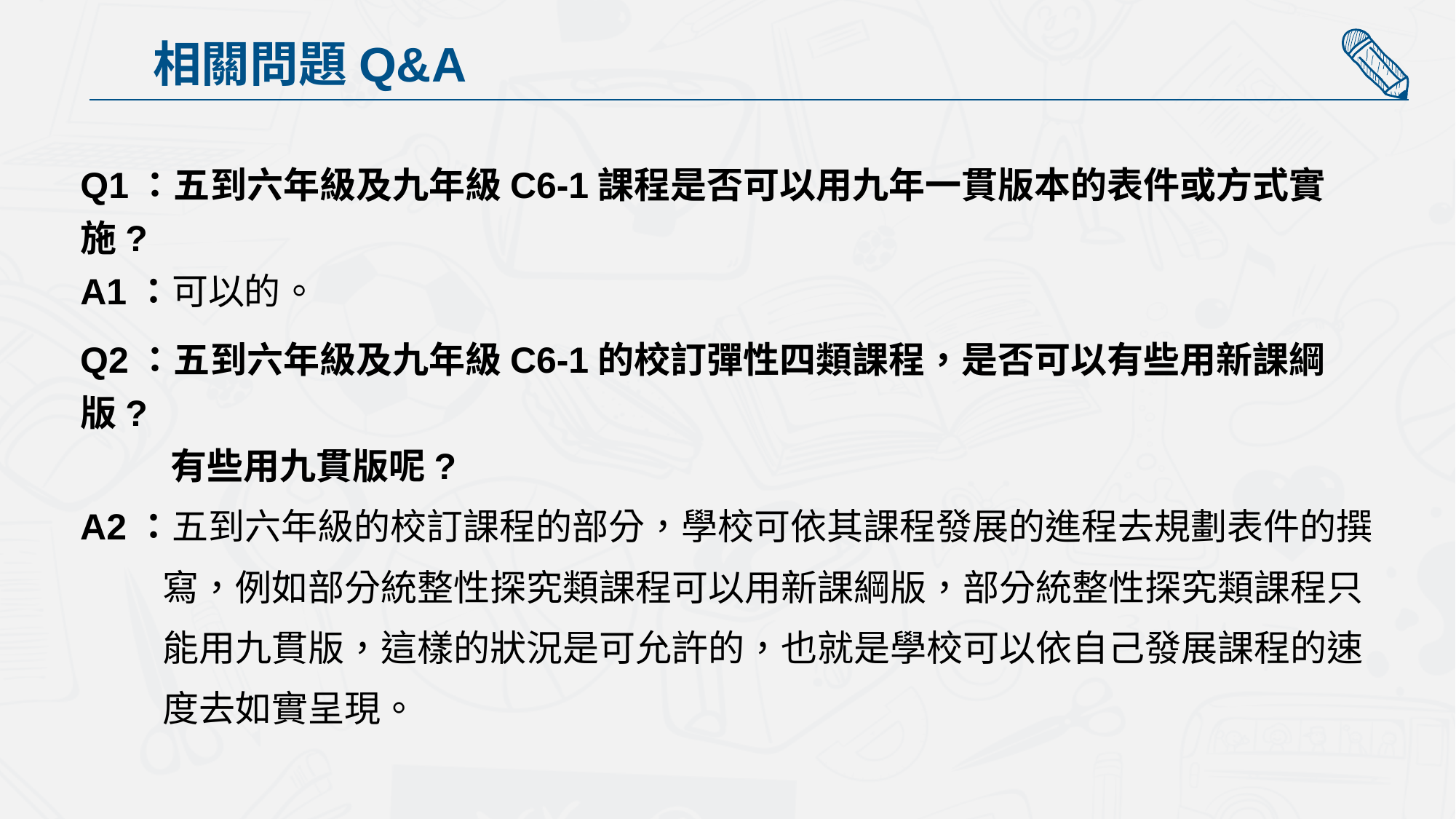

相關問題Q&A
Q1：五到六年級及九年級C6-1課程是否可以用九年一貫版本的表件或方式實施?
A1：可以的。
Q2：五到六年級及九年級C6-1的校訂彈性四類課程，是否可以有些用新課綱版?
          有些用九貫版呢?
A2：五到六年級的校訂課程的部分，學校可依其課程發展的進程去規劃表件的撰
         寫，例如部分統整性探究類課程可以用新課綱版，部分統整性探究類課程只
         能用九貫版，這樣的狀況是可允許的，也就是學校可以依自己發展課程的速
         度去如實呈現。